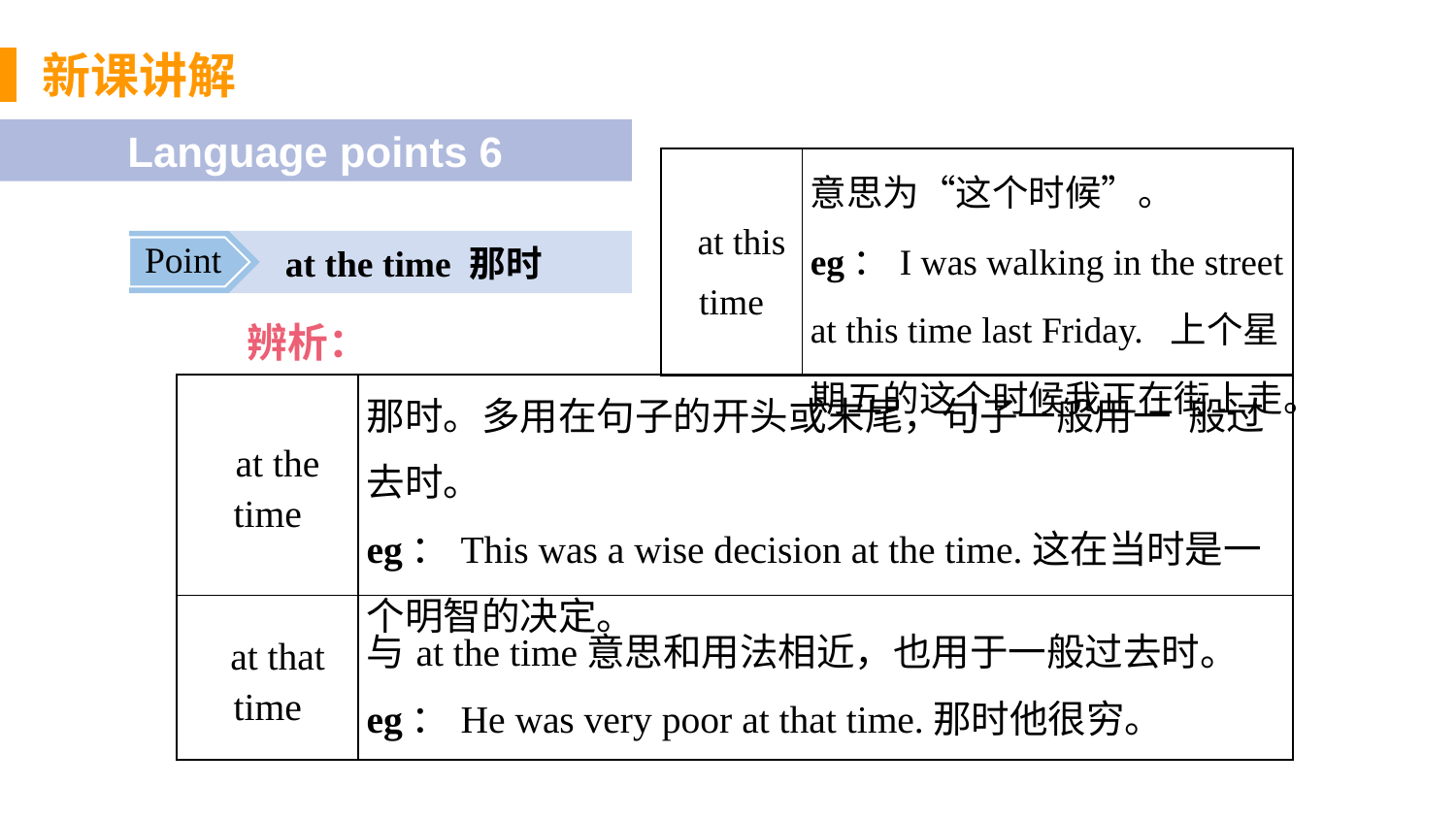

新课讲解

Language points 6
| at this time | 意思为“这个时候”。 eg：I was walking in the street at this time last Friday. 上个星期五的这个时候我正在街上走。 |
| --- | --- |

     at the time 那时

Point

辨析：
| at the time | 那时。多用在句子的开头或末尾，句子一般用一 般过去时。 eg：This was a wise decision at the time.这在当时是一个明智的决定。 |
| --- | --- |
| at that time | 与at the time意思和用法相近，也用于一般过去时。 eg：He was very poor at that time.那时他很穷。 |